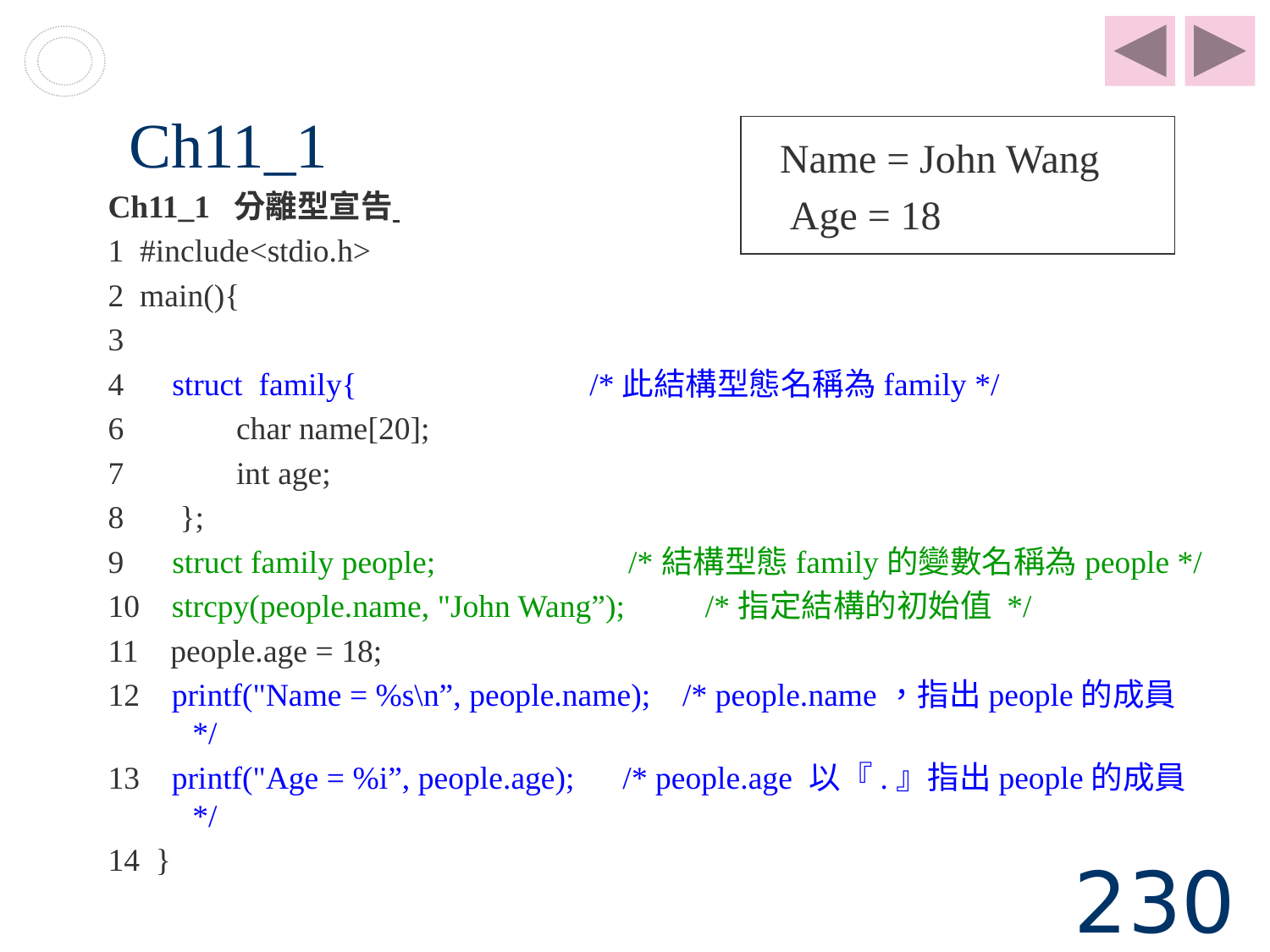

# Ch11_1
Name = John Wang
 Age = 18
Ch11_1  分離型宣告
1  #include<stdio.h>
2  main(){
3
4      struct  family{                    	  /*此結構型態名稱為family */
6              char name[20];
7              int age;
8       };
9      struct family people;                        /*結構型態family的變數名稱為people */
10    strcpy(people.name, "John Wang”);          /*指定結構的初始值 */
11    people.age = 18;
12    printf("Name = %s\n”, people.name);    /* people.name，指出people的成員 */
13    printf("Age = %i”, people.age);      /* people.age 以『.』指出people的成員 */
14  }
230